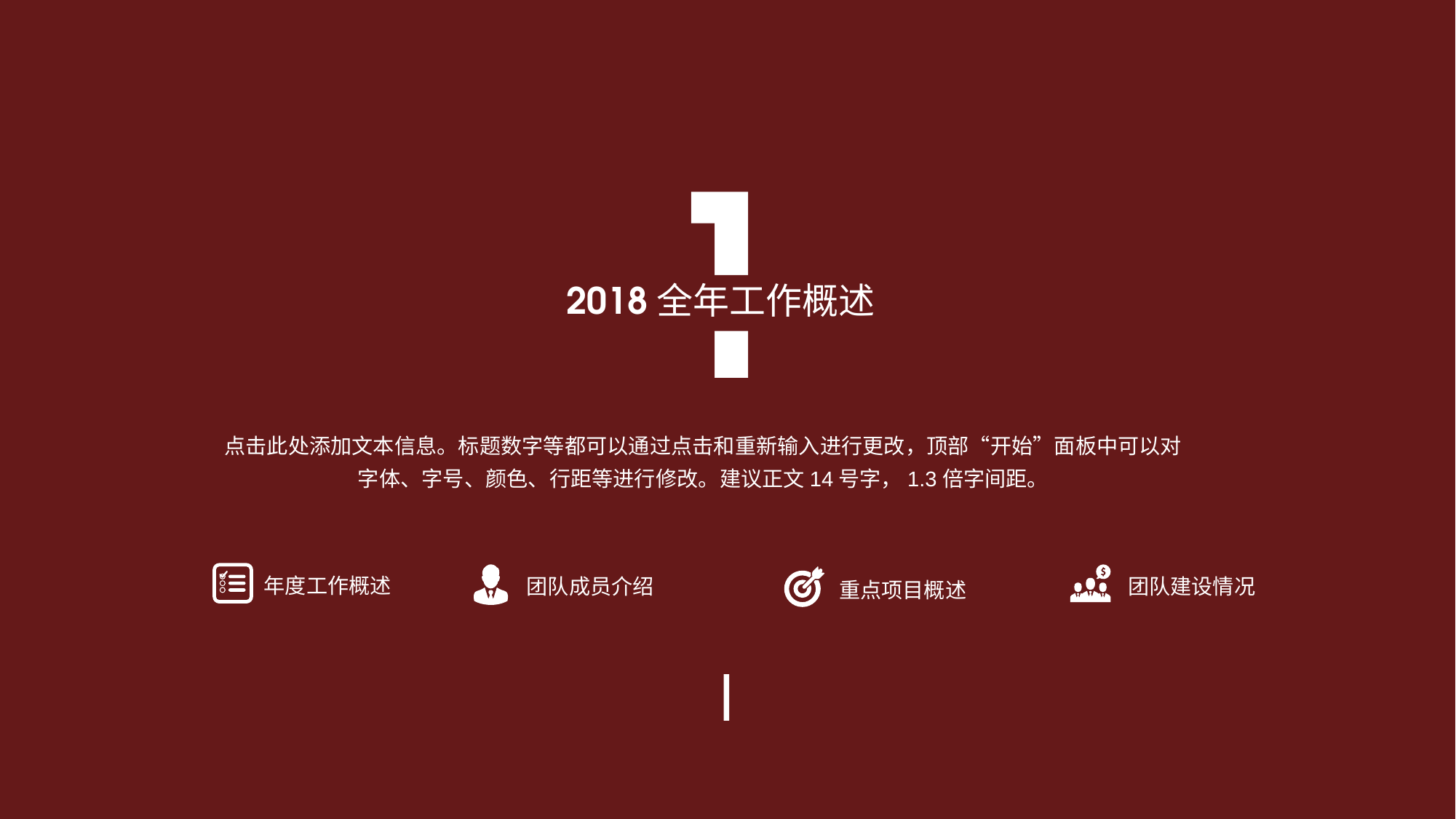

1
2018全年工作概述

点击此处添加文本信息。标题数字等都可以通过点击和重新输入进行更改，顶部“开始”面板中可以对字体、字号、颜色、行距等进行修改。建议正文14号字，1.3倍字间距。

年度工作概述
团队成员介绍
团队建设情况
重点项目概述